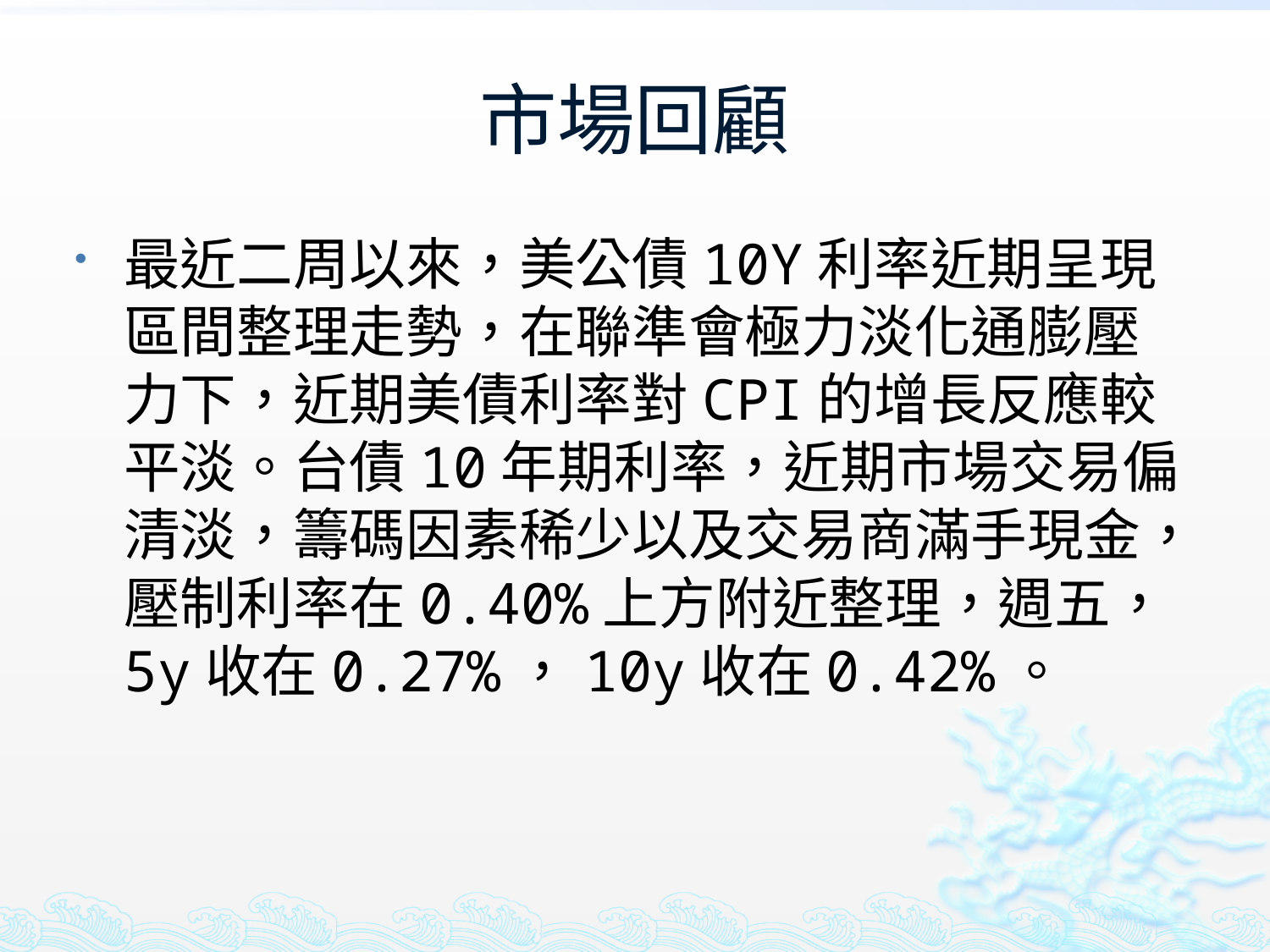

# 市場回顧
最近二周以來，美公債10Y利率近期呈現區間整理走勢，在聯準會極力淡化通膨壓力下，近期美債利率對CPI的增長反應較平淡。台債10年期利率，近期市場交易偏清淡，籌碼因素稀少以及交易商滿手現金，壓制利率在0.40%上方附近整理，週五，5y收在0.27%，10y收在0.42%。